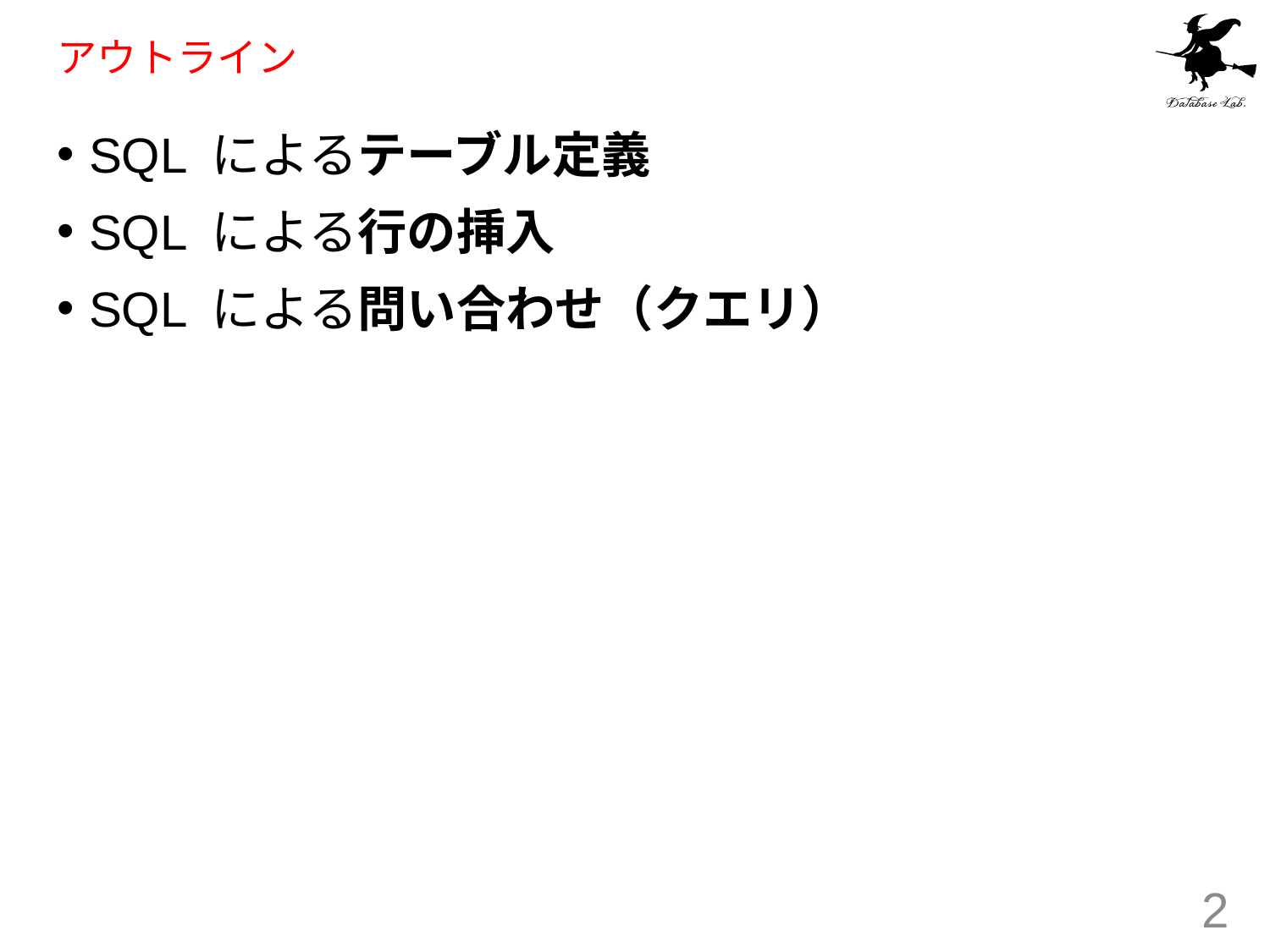

# アウトライン
SQL によるテーブル定義
SQL による行の挿入
SQL による問い合わせ（クエリ）

2